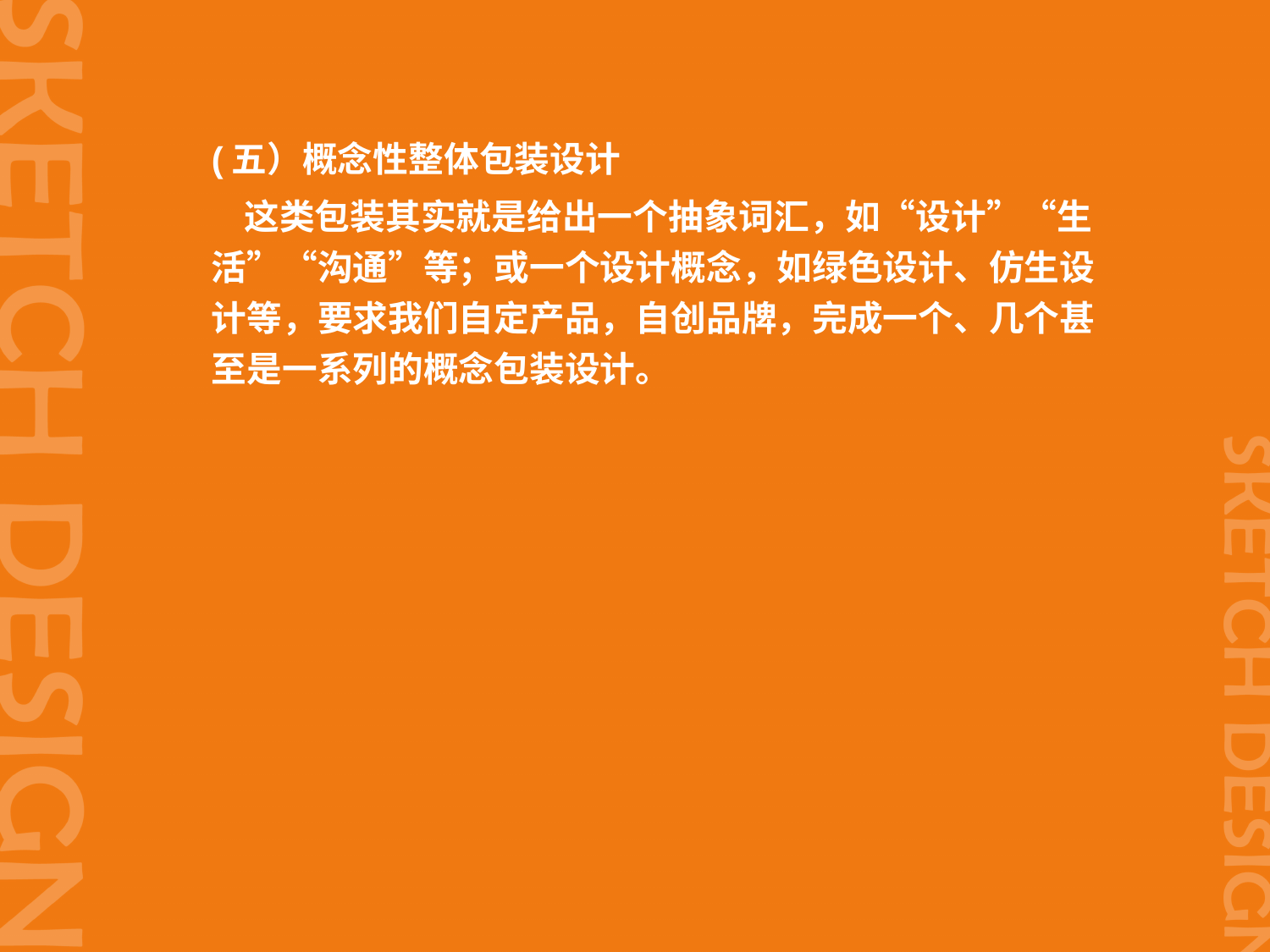

(五）概念性整体包装设计
   这类包装其实就是给出一个抽象词汇，如“设计”“生活”“沟通”等；或一个设计概念，如绿色设计、仿生设计等，要求我们自定产品，自创品牌，完成一个、几个甚至是一系列的概念包装设计。